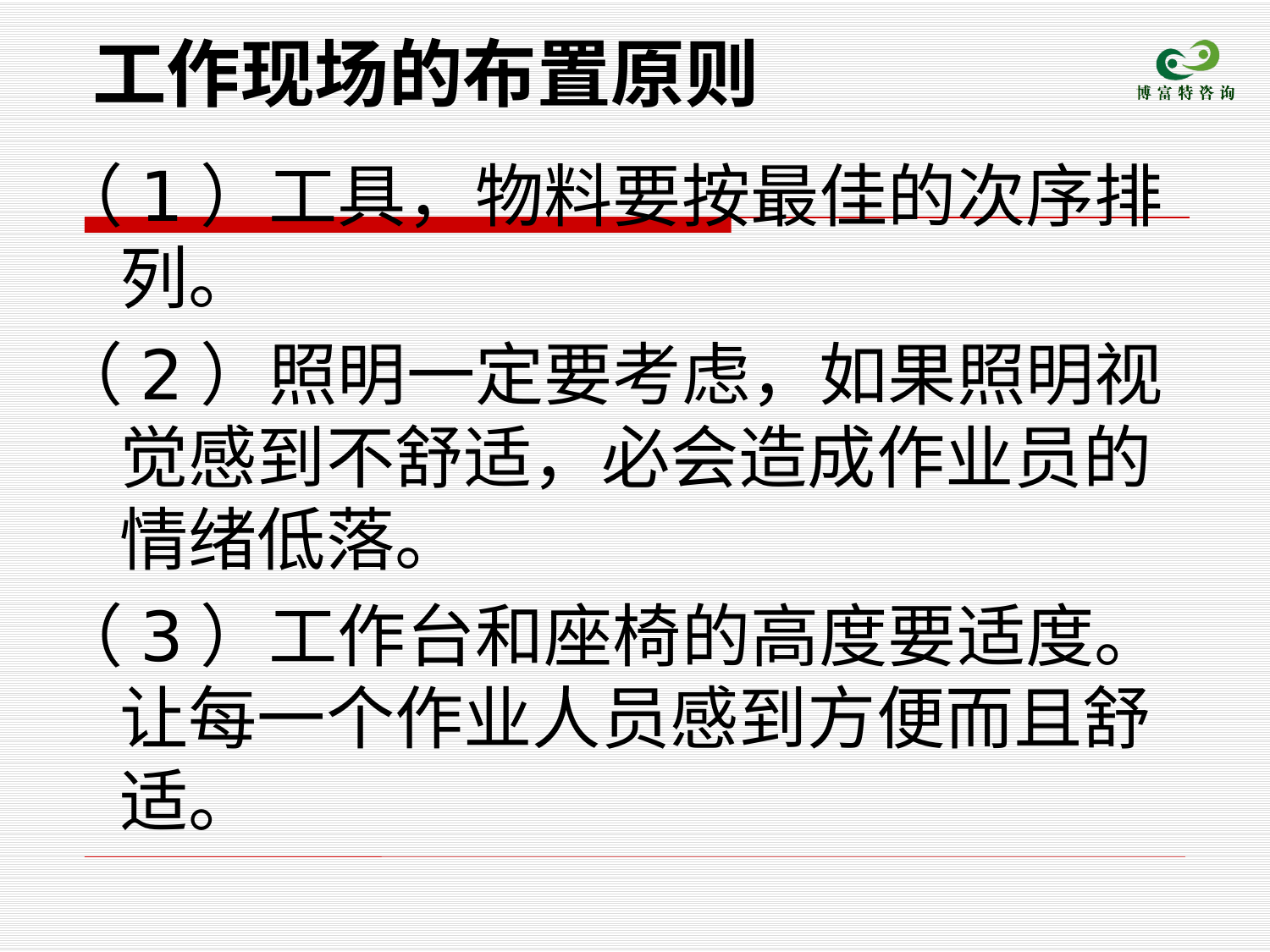

# 工作现场的布置原则
（1）工具，物料要按最佳的次序排列。
（2）照明一定要考虑，如果照明视觉感到不舒适，必会造成作业员的情绪低落。
（3）工作台和座椅的高度要适度。让每一个作业人员感到方便而且舒适。
700